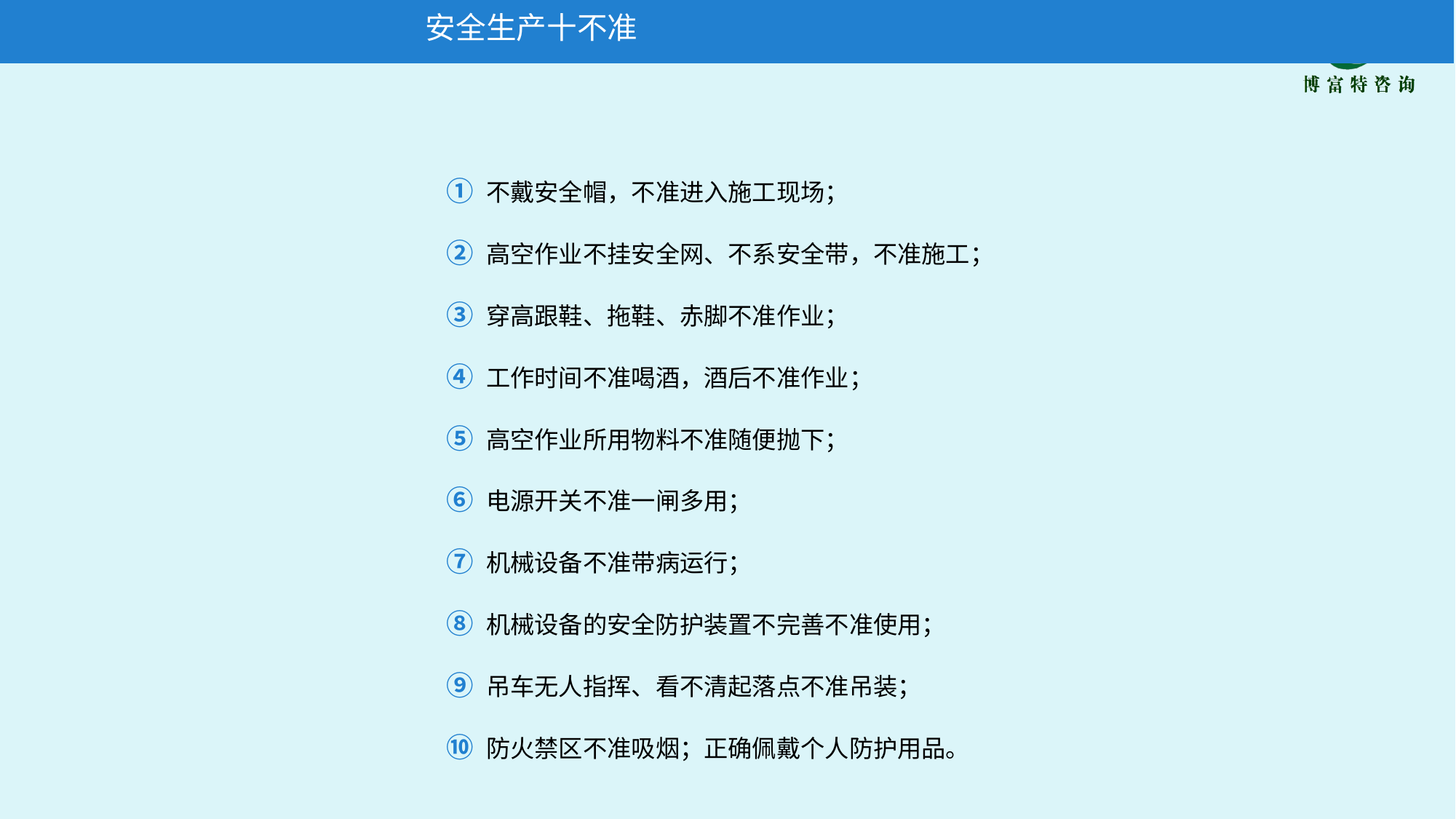

安全生产十不准
① 不戴安全帽，不准进入施工现场；
② 高空作业不挂安全网、不系安全带，不准施工；

③ 穿高跟鞋、拖鞋、赤脚不准作业；

④ 工作时间不准喝酒，酒后不准作业；

⑤ 高空作业所用物料不准随便抛下；

⑥ 电源开关不准一闸多用；

⑦ 机械设备不准带病运行；

⑧ 机械设备的安全防护装置不完善不准使用；

⑨ 吊车无人指挥、看不清起落点不准吊装；

⑩ 防火禁区不准吸烟；正确佩戴个人防护用品。